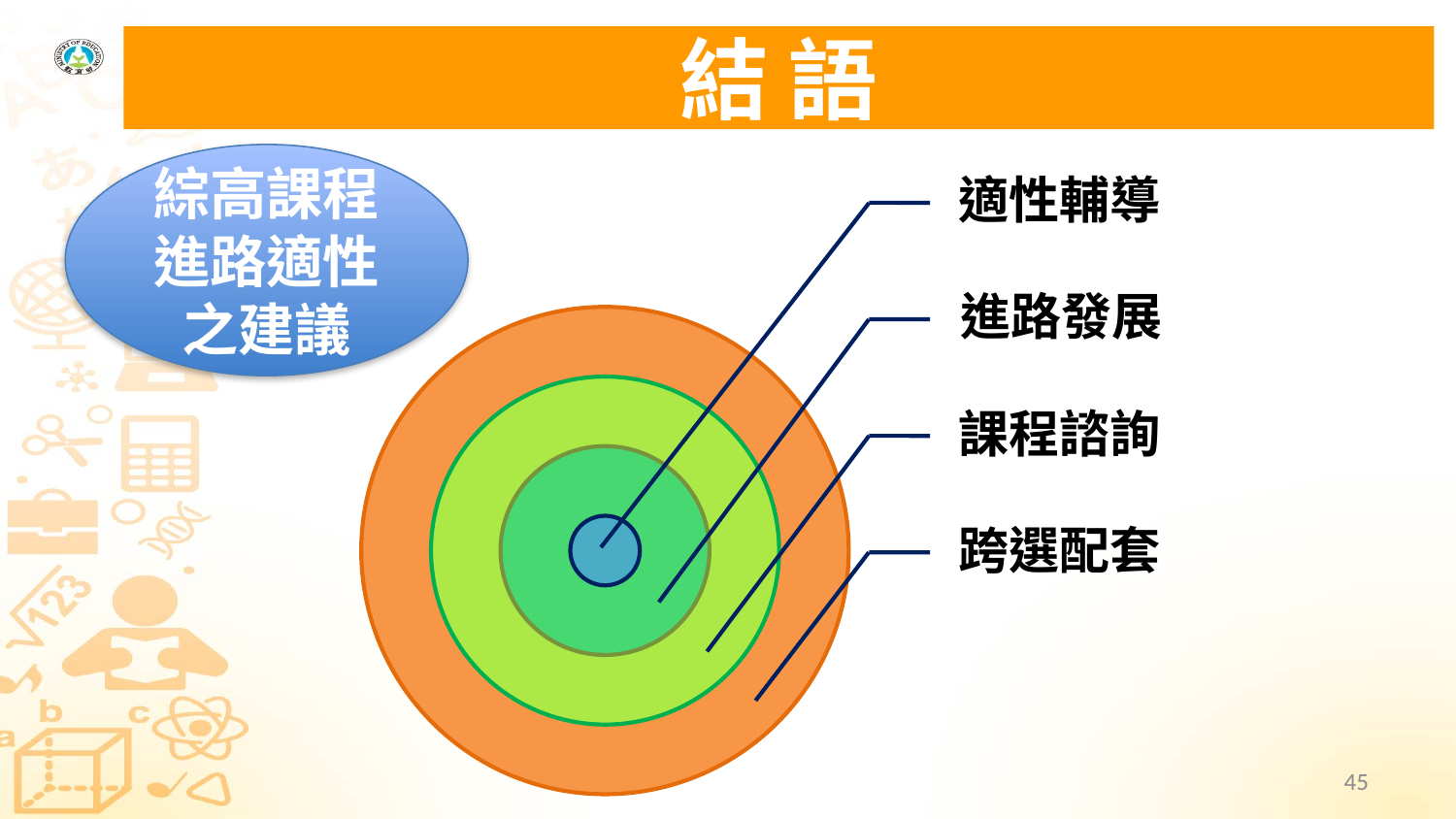

# 結 語
綜高課程進路適性之建議
適性輔導
進路發展
課程諮詢
跨選配套
45